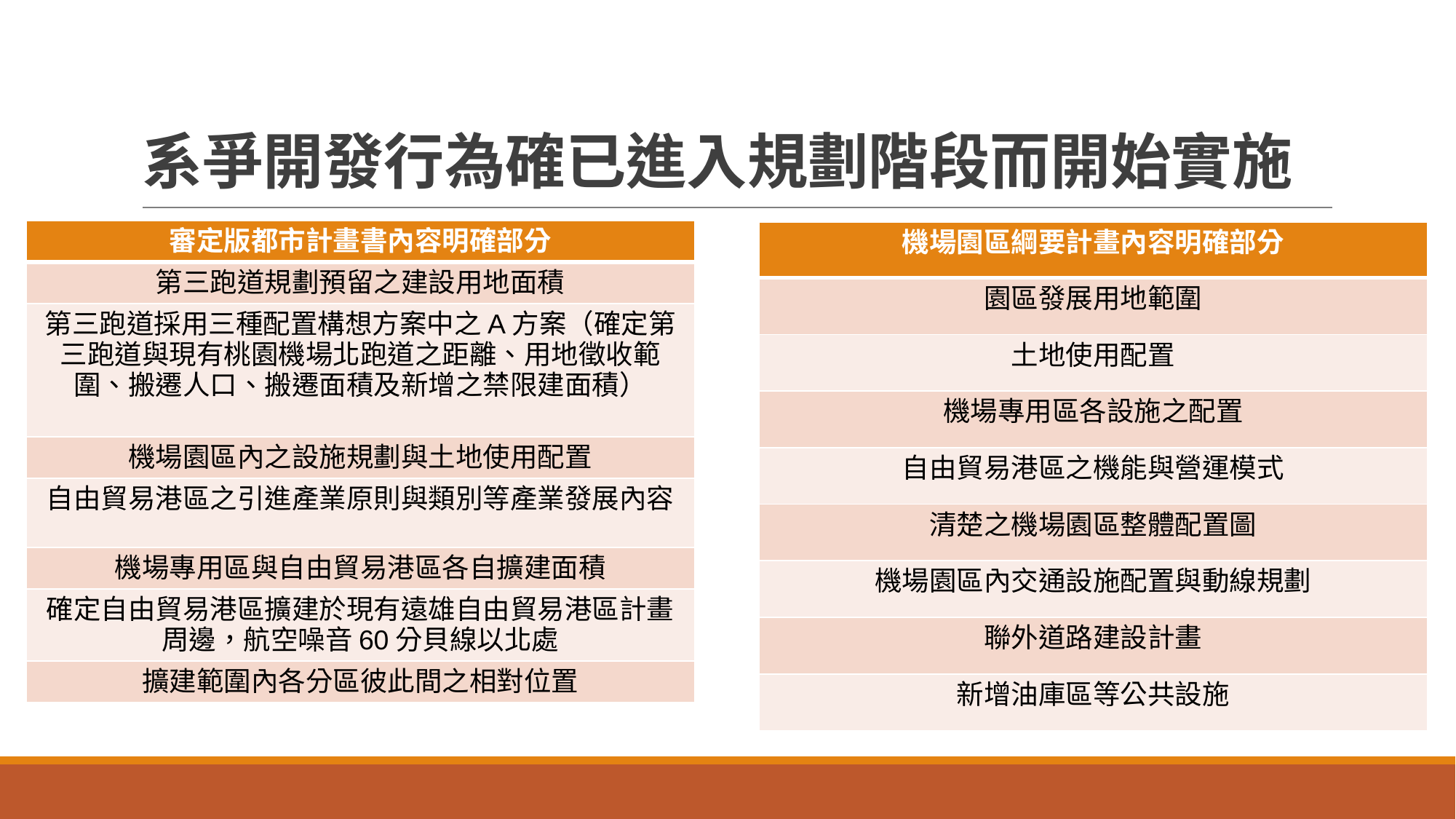

# 系爭開發行為確已進入規劃階段而開始實施
| 審定版都市計畫書內容明確部分 |
| --- |
| 第三跑道規劃預留之建設用地面積 |
| 第三跑道採用三種配置構想方案中之A方案（確定第三跑道與現有桃園機場北跑道之距離、用地徵收範圍、搬遷人口、搬遷面積及新增之禁限建面積） |
| 機場園區內之設施規劃與土地使用配置 |
| 自由貿易港區之引進產業原則與類別等產業發展內容 |
| 機場專用區與自由貿易港區各自擴建面積 |
| 確定自由貿易港區擴建於現有遠雄自由貿易港區計畫周邊，航空噪音60分貝線以北處 |
| 擴建範圍內各分區彼此間之相對位置 |

| 機場園區綱要計畫內容明確部分 |
| --- |
| 園區發展用地範圍 |
| 土地使用配置 |
| 機場專用區各設施之配置 |
| 自由貿易港區之機能與營運模式 |
| 清楚之機場園區整體配置圖 |
| 機場園區內交通設施配置與動線規劃 |
| 聯外道路建設計畫 |
| 新增油庫區等公共設施 |